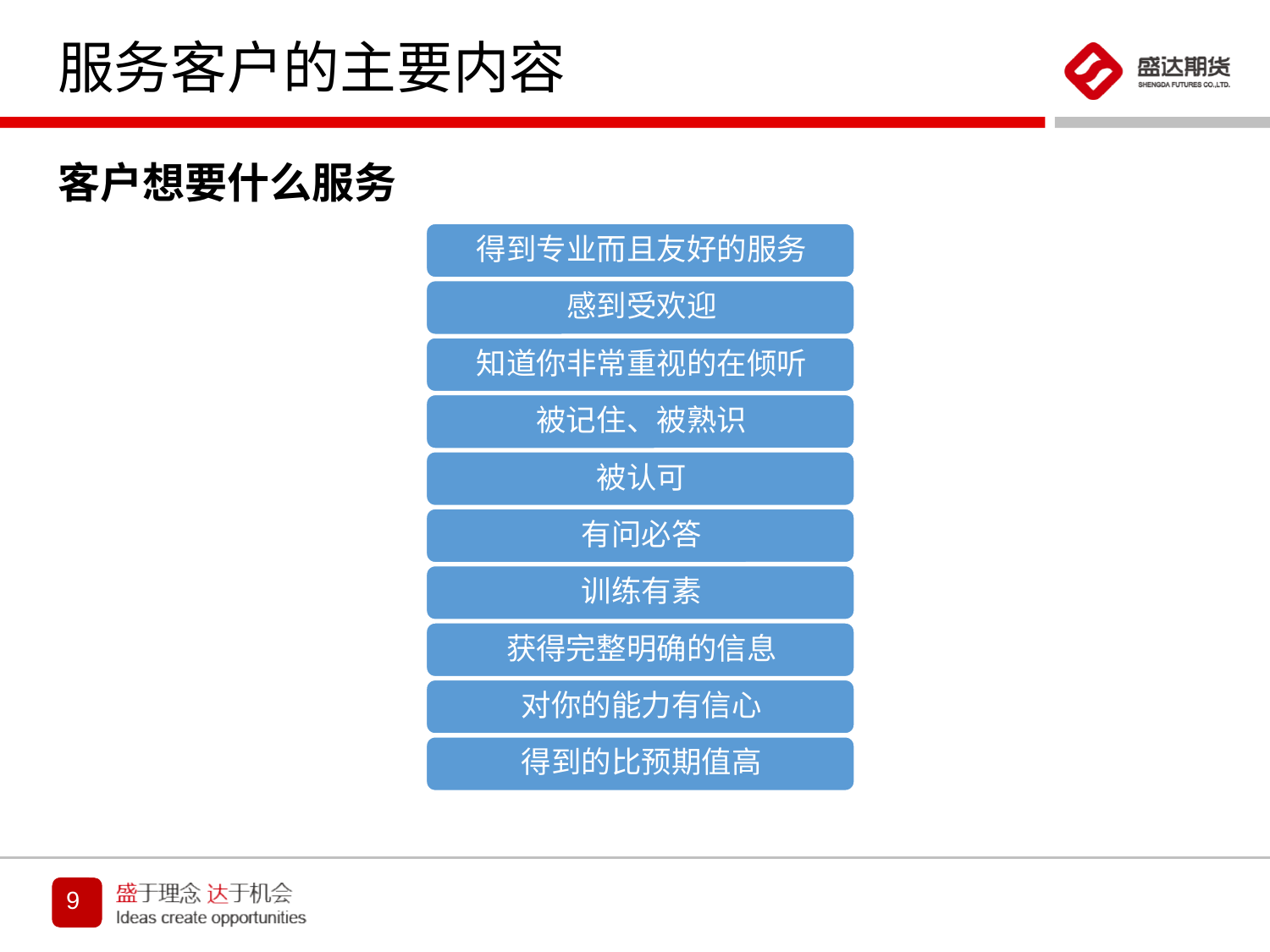

# 服务客户的主要内容
客户想要什么服务
得到专业而且友好的服务
感到受欢迎
知道你非常重视的在倾听
被记住、被熟识
被认可
有问必答
训练有素
获得完整明确的信息
对你的能力有信心
得到的比预期值高